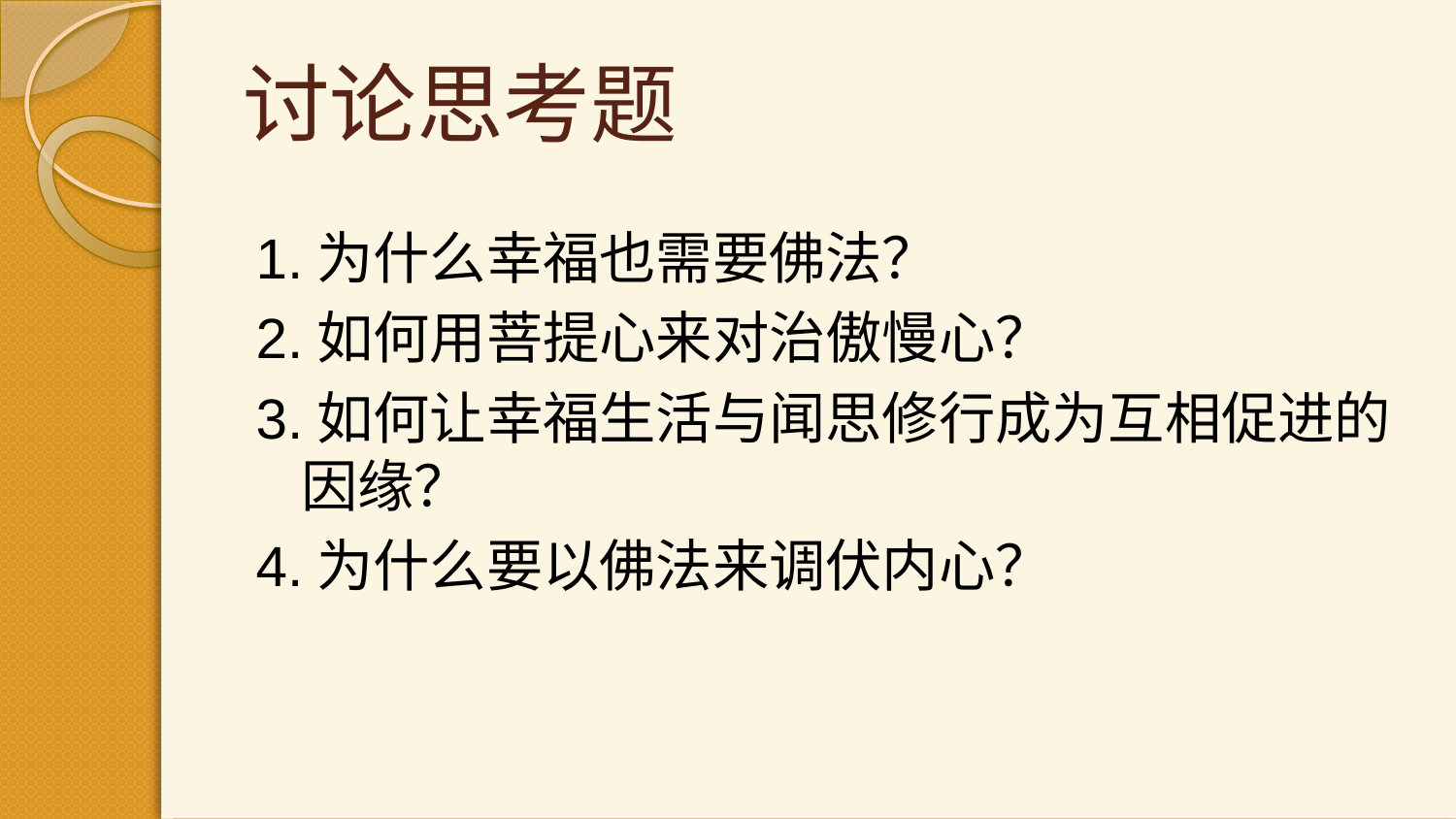

# 讨论思考题
1.为什么幸福也需要佛法？
2.如何用菩提心来对治傲慢心？
3.如何让幸福生活与闻思修行成为互相促进的因缘？
4.为什么要以佛法来调伏内心？